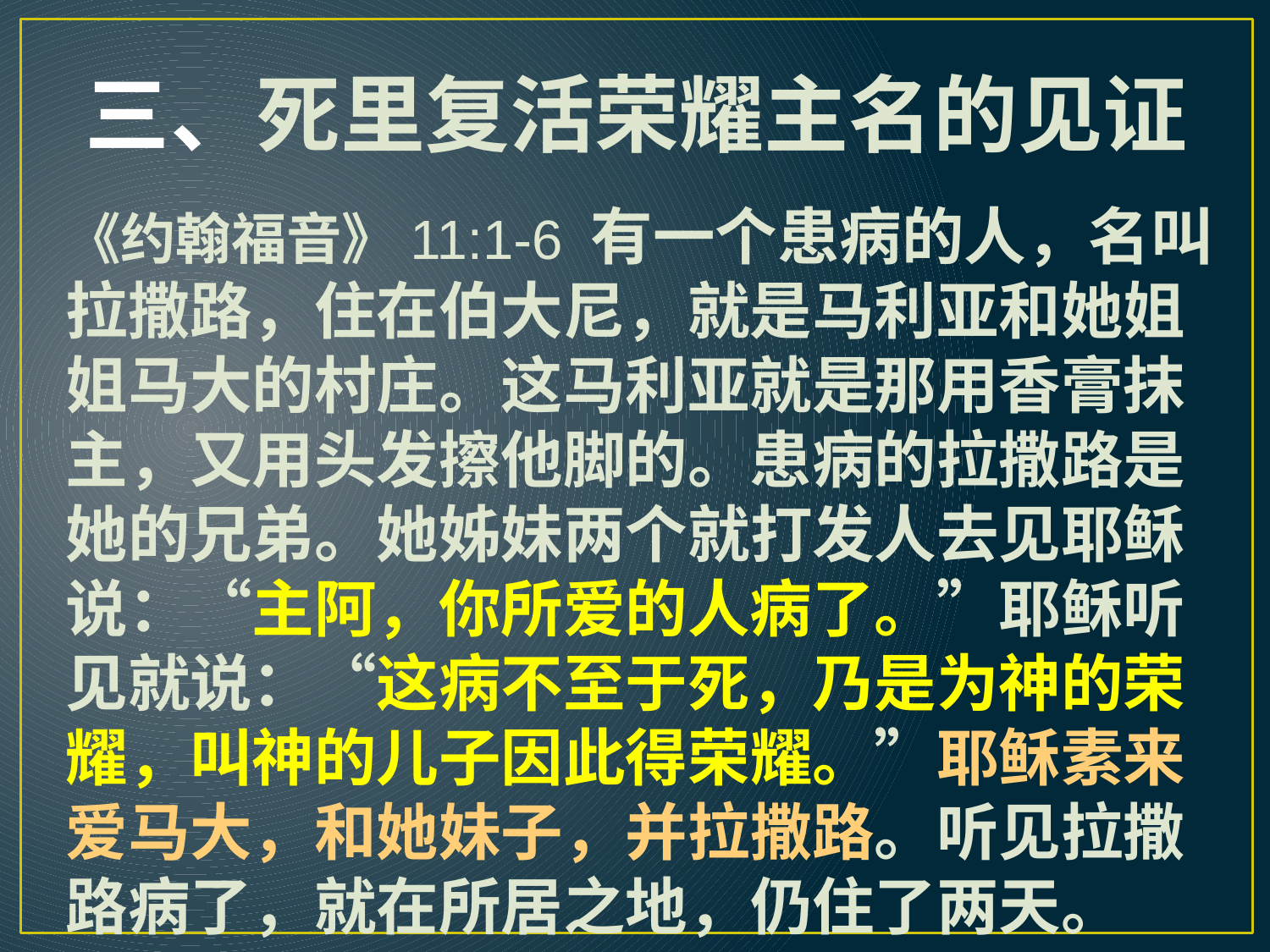

# 三、死里复活荣耀主名的见证
《约翰福音》11:1-6 有一个患病的人，名叫拉撒路，住在伯大尼，就是马利亚和她姐姐马大的村庄。这马利亚就是那用香膏抹主，又用头发擦他脚的。患病的拉撒路是她的兄弟。她姊妹两个就打发人去见耶稣说：“主阿，你所爱的人病了。”耶稣听见就说：“这病不至于死，乃是为神的荣耀，叫神的儿子因此得荣耀。”耶稣素来爱马大，和她妹子，并拉撒路。听见拉撒路病了，就在所居之地，仍住了两天。